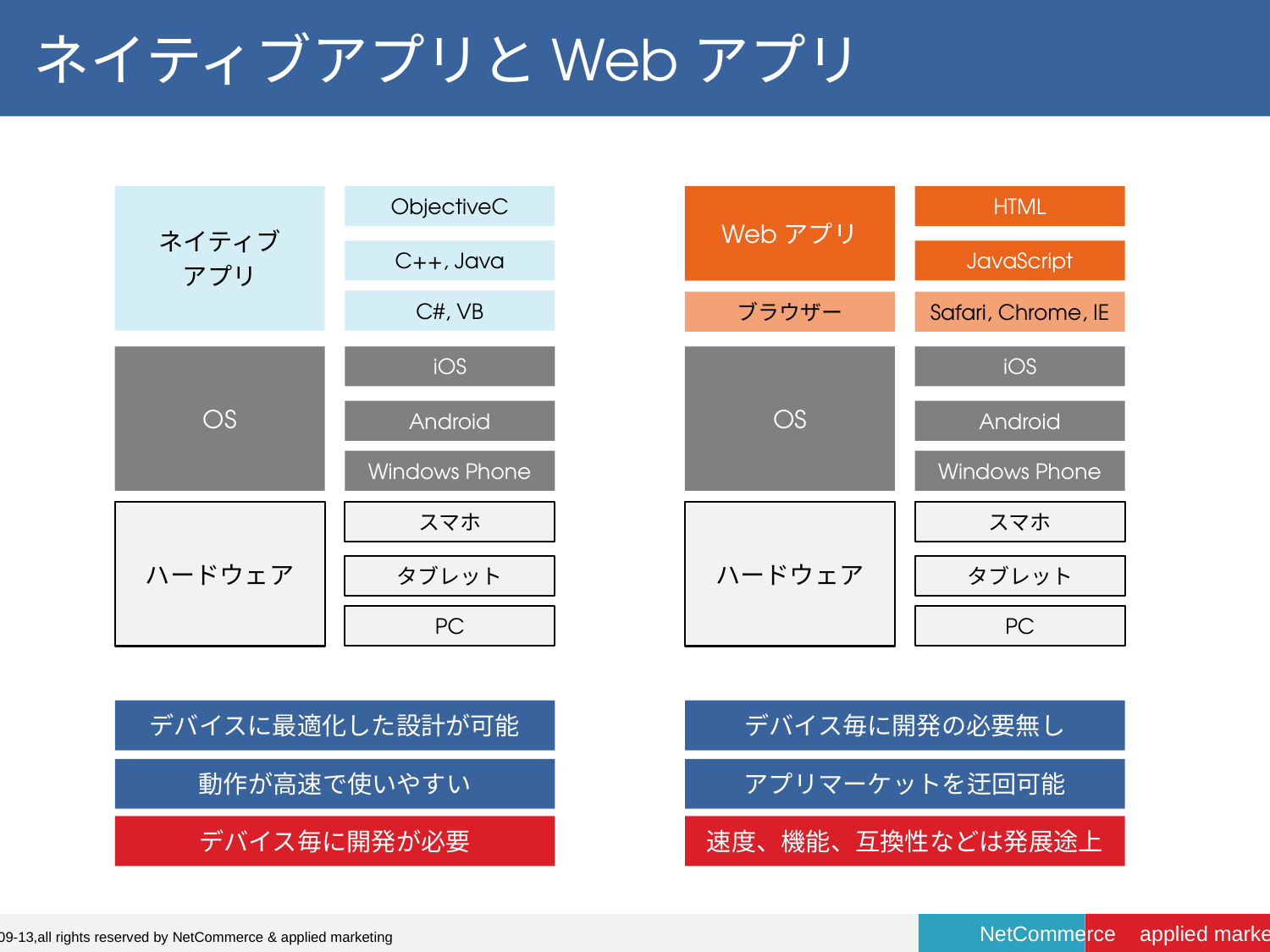

# ネイティブアプリとWebアプリ
ネイティブ
アプリ
ObjectiveC
Webアプリ
HTML
C++, Java
JavaScript
C#, VB
ブラウザー
Safari, Chrome, IE
OS
iOS
OS
iOS
Android
Android
Windows Phone
Windows Phone
ハードウェア
スマホ
ハードウェア
スマホ
タブレット
タブレット
PC
PC
デバイス毎に開発の必要無し
デバイスに最適化した設計が可能
アプリマーケットを迂回可能
動作が高速で使いやすい
速度、機能、互換性などは発展途上
デバイス毎に開発が必要